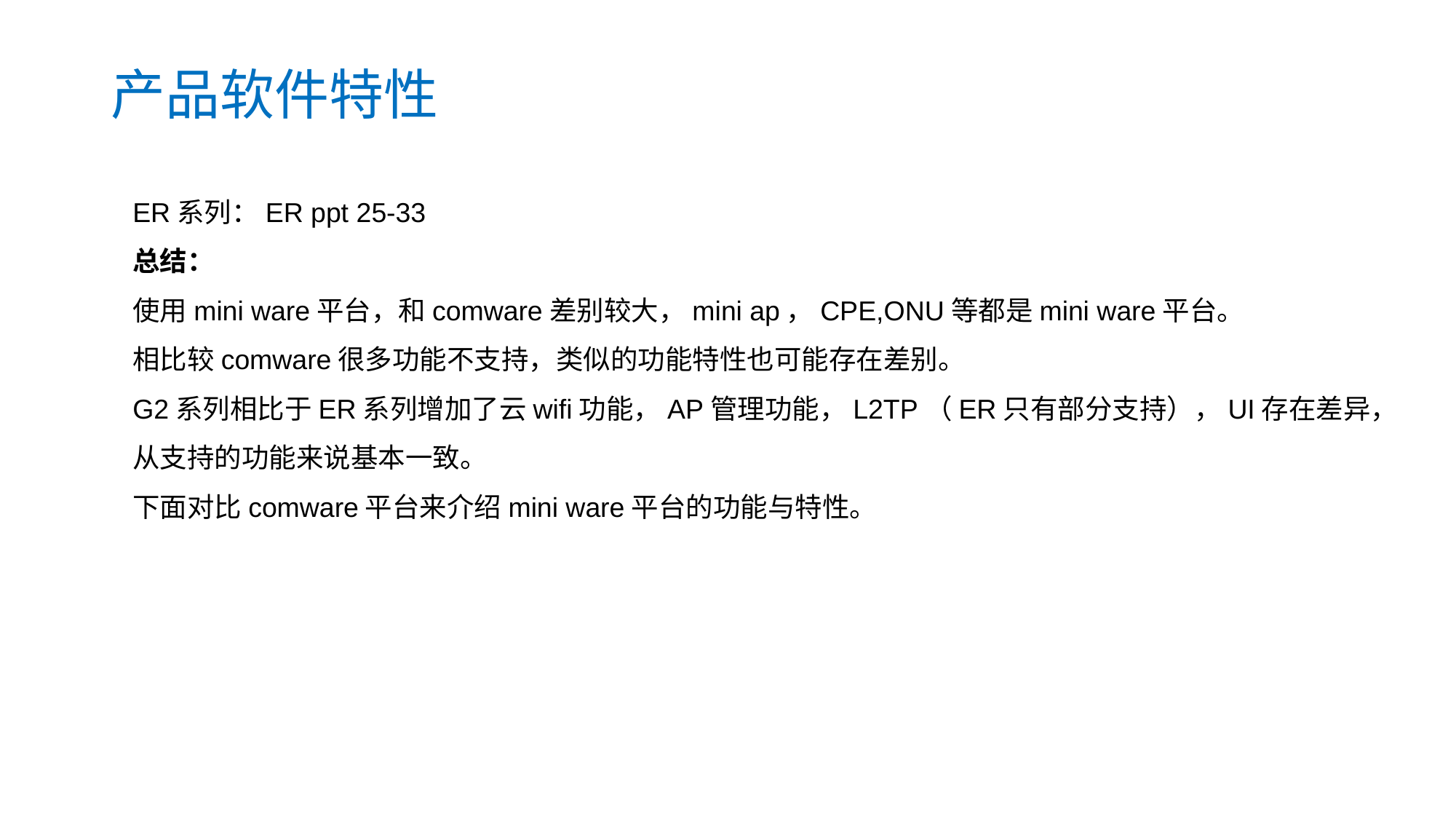

产品软件特性

ER系列：ER ppt 25-33
总结：
使用mini ware平台，和comware差别较大，mini ap，CPE,ONU等都是mini ware平台。
相比较comware很多功能不支持，类似的功能特性也可能存在差别。
G2系列相比于ER系列增加了云wifi功能，AP管理功能，L2TP（ER只有部分支持），UI存在差异，从支持的功能来说基本一致。
下面对比comware平台来介绍mini ware平台的功能与特性。